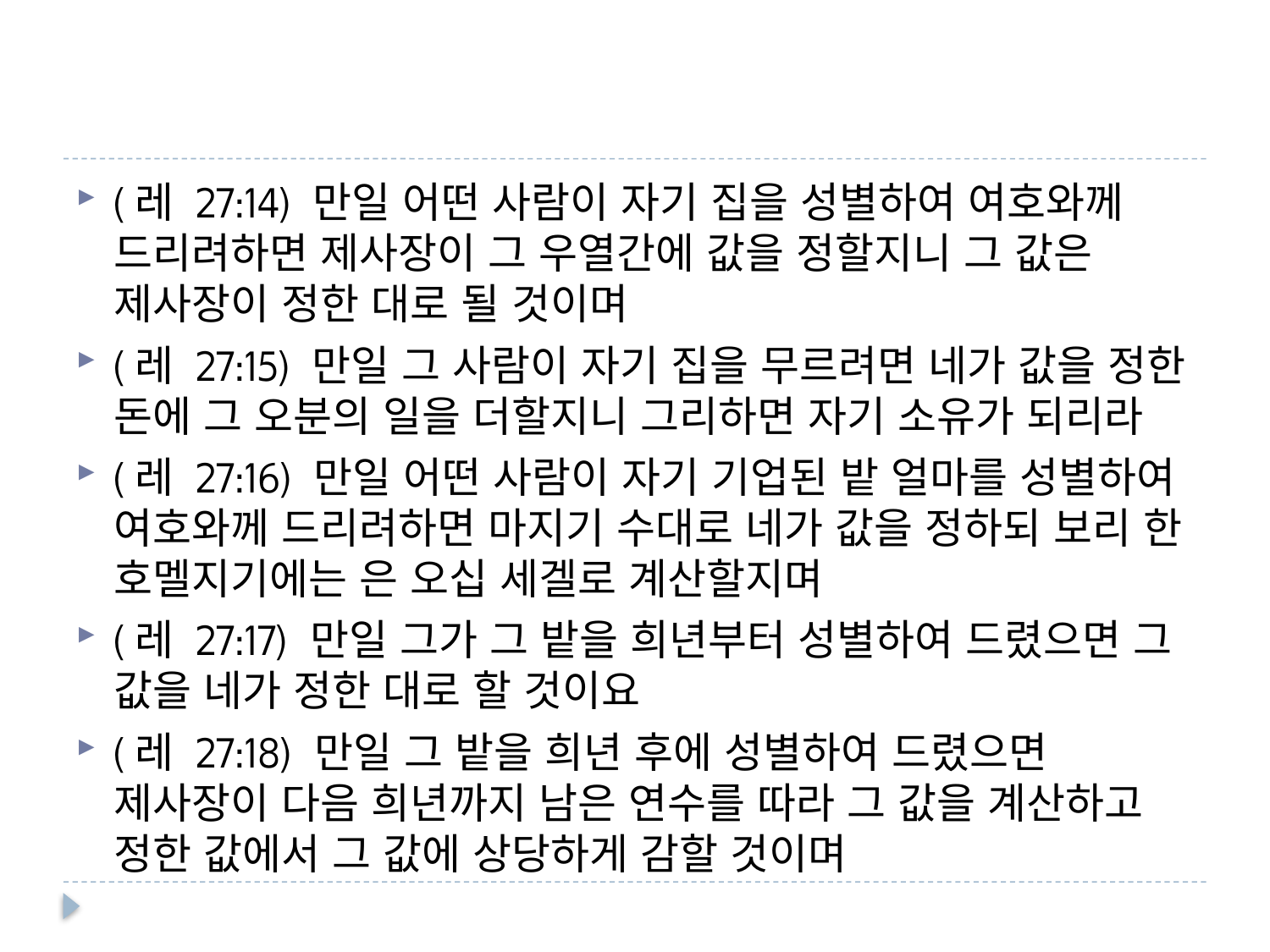

#
(레 27:14) 만일 어떤 사람이 자기 집을 성별하여 여호와께 드리려하면 제사장이 그 우열간에 값을 정할지니 그 값은 제사장이 정한 대로 될 것이며
(레 27:15) 만일 그 사람이 자기 집을 무르려면 네가 값을 정한 돈에 그 오분의 일을 더할지니 그리하면 자기 소유가 되리라
(레 27:16) 만일 어떤 사람이 자기 기업된 밭 얼마를 성별하여 여호와께 드리려하면 마지기 수대로 네가 값을 정하되 보리 한 호멜지기에는 은 오십 세겔로 계산할지며
(레 27:17) 만일 그가 그 밭을 희년부터 성별하여 드렸으면 그 값을 네가 정한 대로 할 것이요
(레 27:18) 만일 그 밭을 희년 후에 성별하여 드렸으면 제사장이 다음 희년까지 남은 연수를 따라 그 값을 계산하고 정한 값에서 그 값에 상당하게 감할 것이며